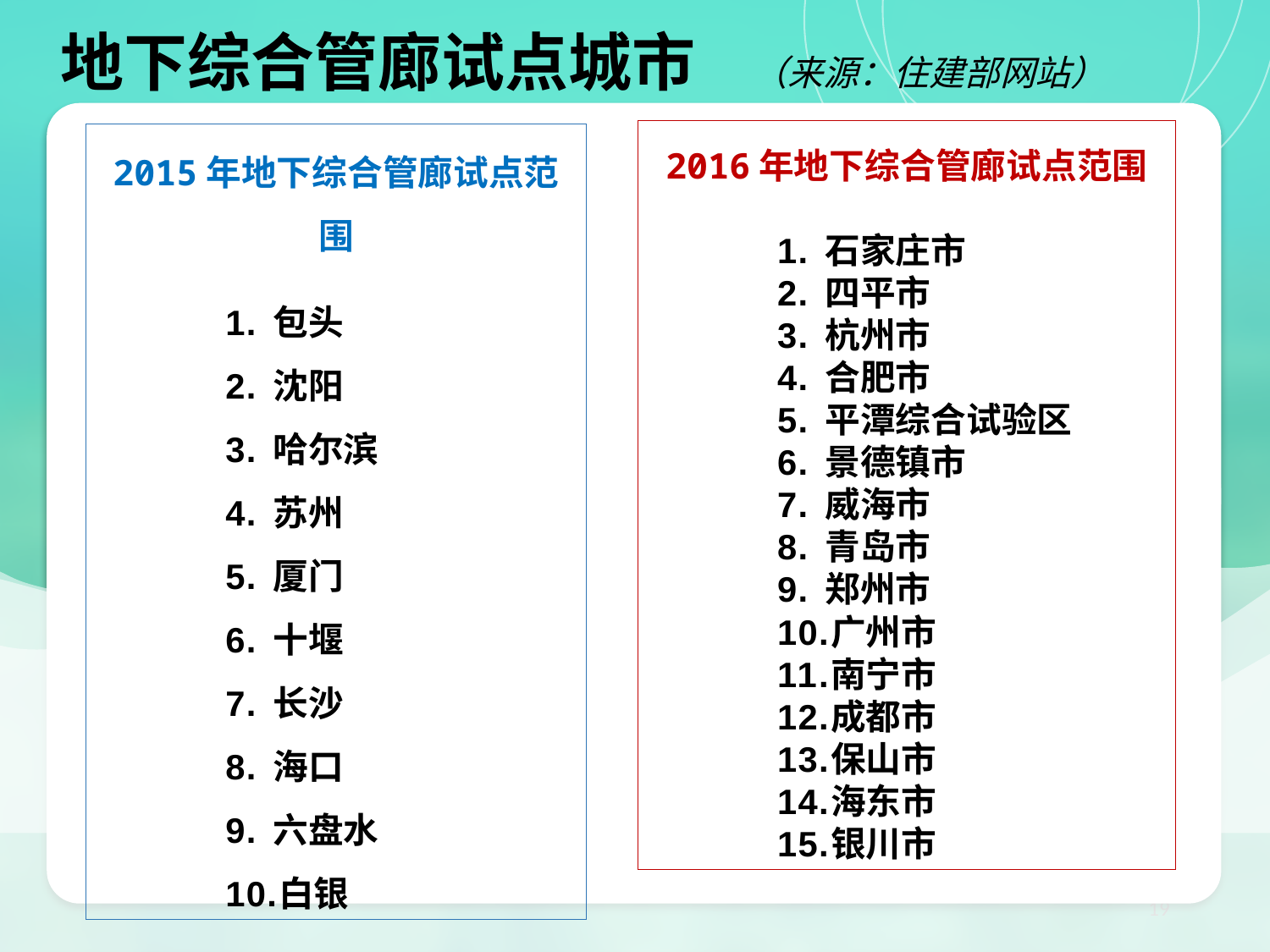

地下综合管廊试点城市    （来源：住建部网站）

2016年地下综合管廊试点范围

石家庄市
四平市
杭州市
合肥市
平潭综合试验区
景德镇市
威海市
青岛市
郑州市
广州市
南宁市
成都市
保山市
海东市
银川市
2015年地下综合管廊试点范围

包头
沈阳
哈尔滨
苏州
厦门
十堰
长沙
海口
六盘水
白银

19